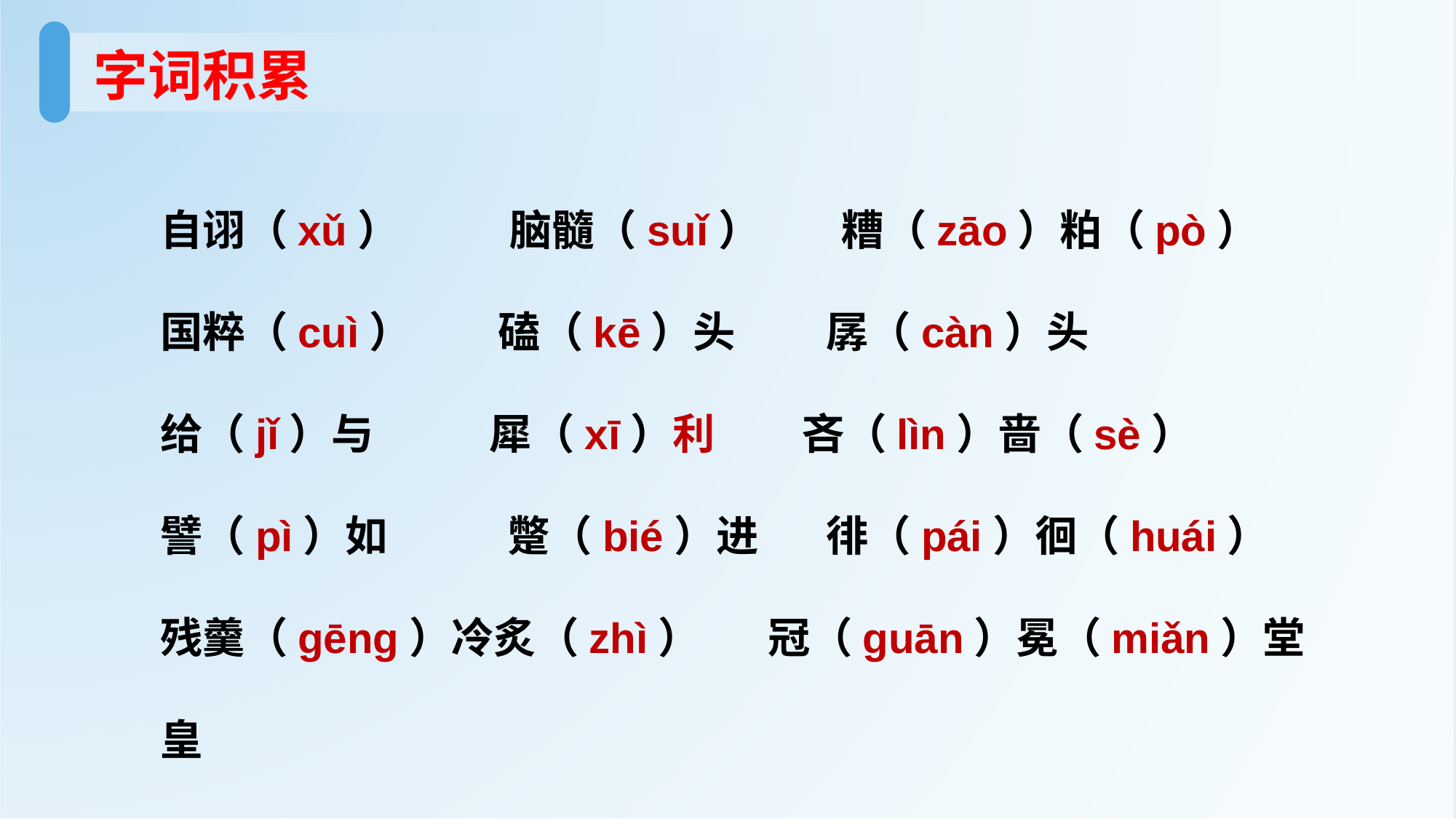

字词积累
自诩（xǔ）　       脑髓（suǐ）  　  糟（zāo）粕（pò）
国粹（cuì）         磕（kē）头　     孱（càn）头
给（jǐ）与            犀（xī）利         吝（lìn）啬（sè）
譬（pì）如　        蹩（bié）进       徘（pái）徊（huái）
残羹（gēng）冷炙（zhì）       冠（guān）冕（miǎn）堂皇